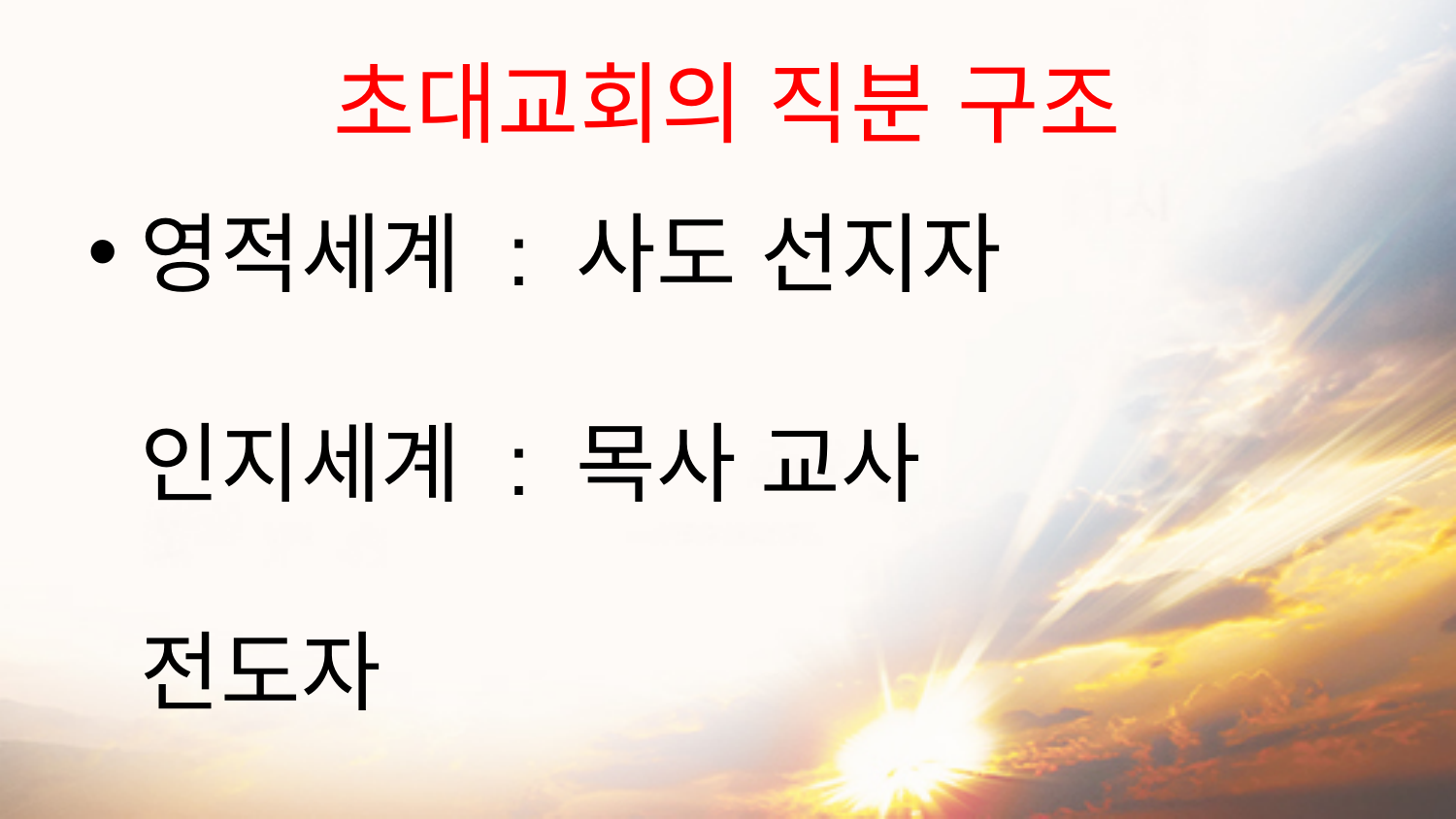

# 초대교회의 직분 구조
영적세계 : 사도 선지자
인지세계 : 목사 교사
전도자